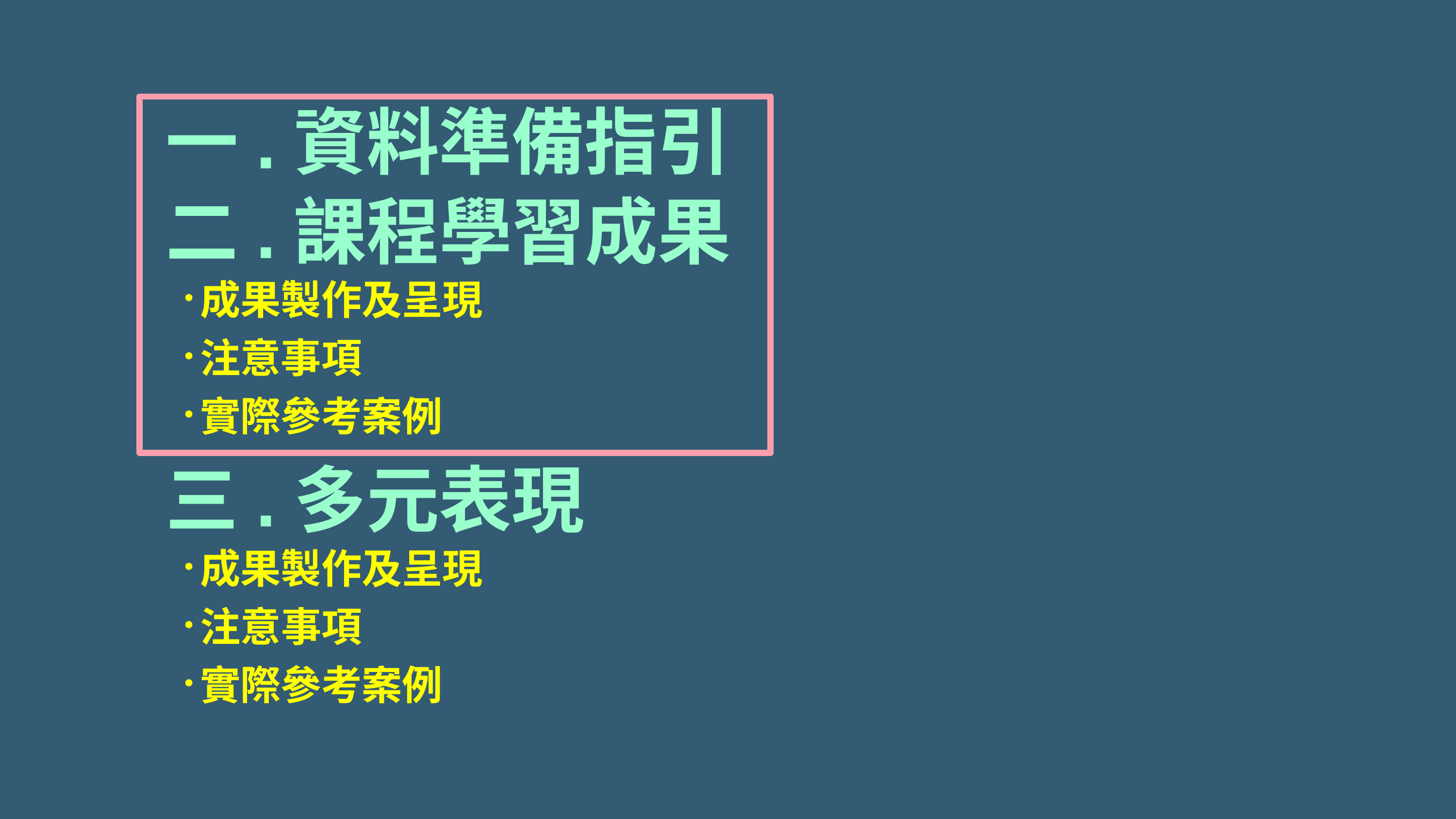

一.資料準備指引
二.課程學習成果
成果製作及呈現
注意事項
實際參考案例
三.多元表現
成果製作及呈現
注意事項
實際參考案例